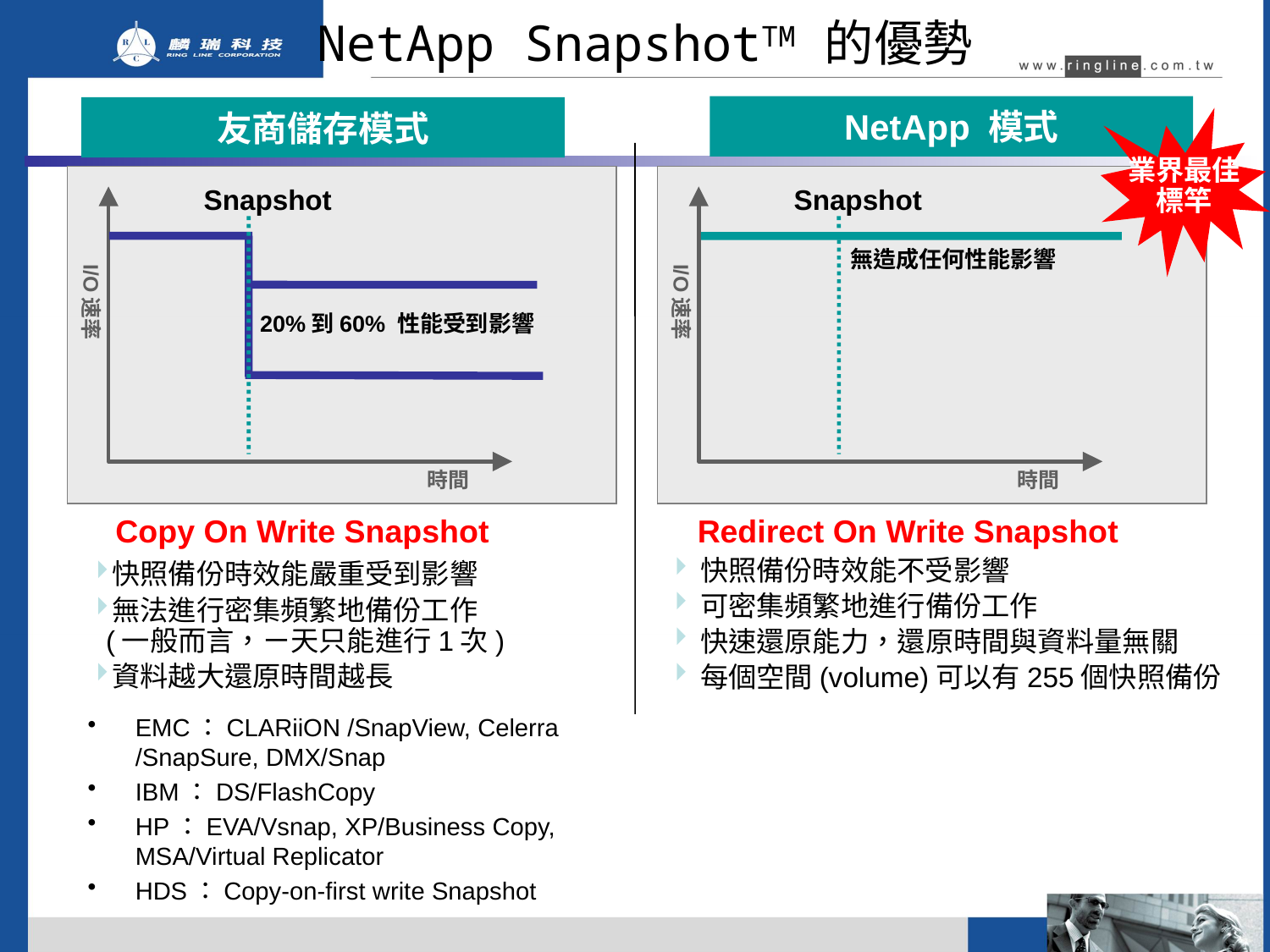

NetApp SnapshotTM 的優勢
NetApp 模式
友商儲存模式
業界最佳
標竿

Snapshot

I/O速率

20%到60% 性能受到影響
時間

Snapshot

無造成任何性能影響
I/O速率
時間
Copy On Write Snapshot
Redirect On Write Snapshot
快照備份時效能不受影響
可密集頻繁地進行備份工作
快速還原能力，還原時間與資料量無關
每個空間(volume)可以有255個快照備份
快照備份時效能嚴重受到影響
無法進行密集頻繁地備份工作
(一般而言，ㄧ天只能進行1次)
資料越大還原時間越長
EMC：CLARiiON /SnapView, Celerra /SnapSure, DMX/Snap
IBM：DS/FlashCopy
HP：EVA/Vsnap, XP/Business Copy, MSA/Virtual Replicator
HDS：Copy-on-first write Snapshot